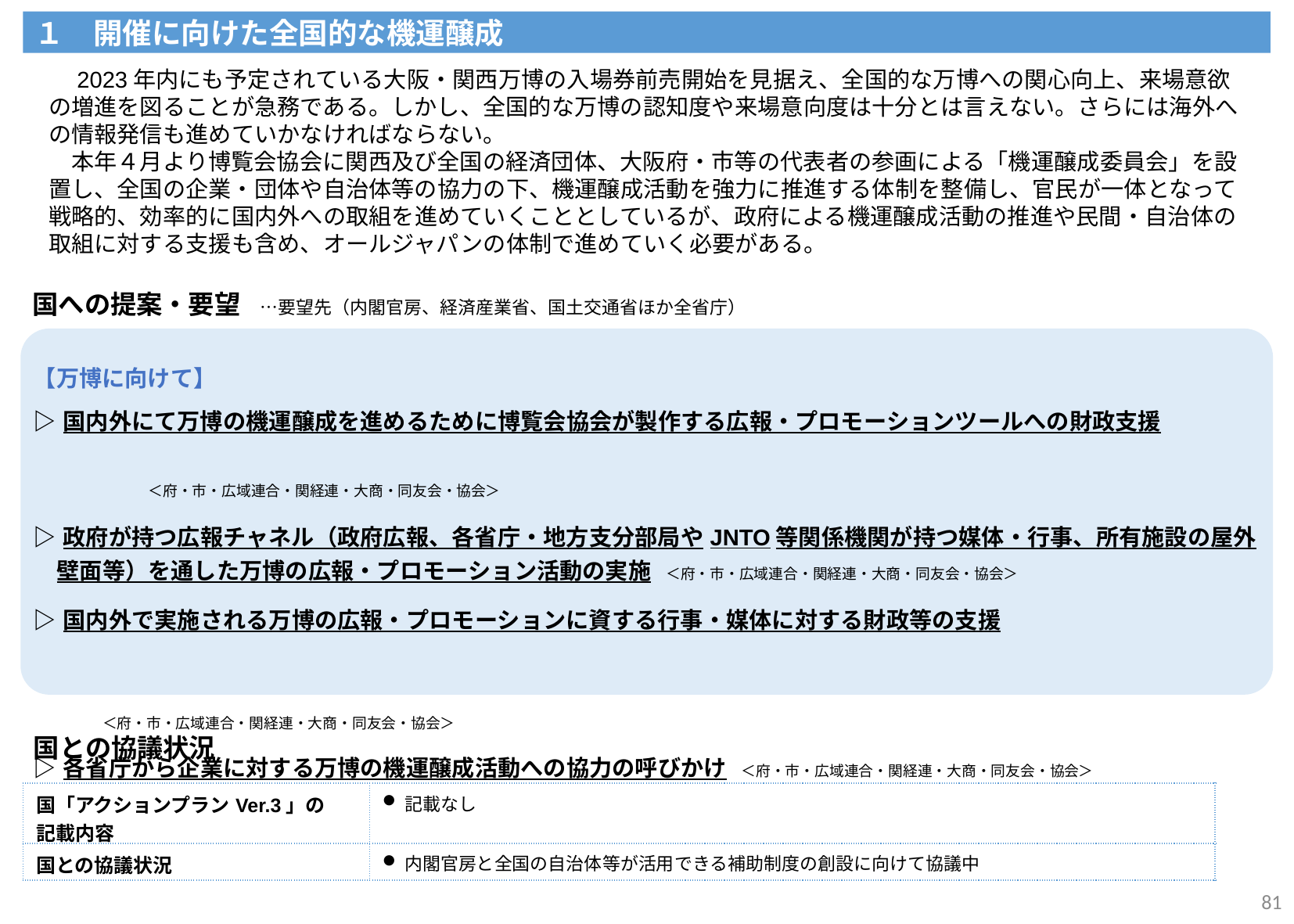

１　開催に向けた全国的な機運醸成
　2023年内にも予定されている大阪・関西万博の入場券前売開始を見据え、全国的な万博への関心向上、来場意欲の増進を図ることが急務である。しかし、全国的な万博の認知度や来場意向度は十分とは言えない。さらには海外への情報発信も進めていかなければならない。
　本年４月より博覧会協会に関西及び全国の経済団体、大阪府・市等の代表者の参画による「機運醸成委員会」を設置し、全国の企業・団体や自治体等の協力の下、機運醸成活動を強力に推進する体制を整備し、官民が一体となって戦略的、効率的に国内外への取組を進めていくこととしているが、政府による機運醸成活動の推進や民間・自治体の取組に対する支援も含め、オールジャパンの体制で進めていく必要がある。
国への提案・要望　…要望先（内閣官房、経済産業省、国土交通省ほか全省庁）

| 【万博に向けて】 ▷国内外にて万博の機運醸成を進めるために博覧会協会が製作する広報・プロモーションツールへの財政支援　 　　　　　　　　　　　　　　　　　　　　　　　　　　　　　　　　　　　　　　　　　　　　　　　　　　　　　　　　　＜府・市・広域連合・関経連・大商・同友会・協会＞ ▷政府が持つ広報チャネル（政府広報、各省庁・地方支分部局やJNTO等関係機関が持つ媒体・行事、所有施設の屋外壁面等）を通した万博の広報・プロモーション活動の実施　＜府・市・広域連合・関経連・大商・同友会・協会＞ ▷国内外で実施される万博の広報・プロモーションに資する行事・媒体に対する財政等の支援　　　　　　　　　　　　　　　　　　　　　　　　　　　　　　　　　　　　　　　　　 　　　　　　　　　　　　　　　　　　　　　　　　　　　　　　　　　　　　　　　　　　　　　　　　　　　　　　　＜府・市・広域連合・関経連・大商・同友会・協会＞ ▷各省庁から企業に対する万博の機運醸成活動への協力の呼びかけ　＜府・市・広域連合・関経連・大商・同友会・協会＞ |
| --- |
国との協議状況

| 国「アクションプランVer.3」の 記載内容 | 記載なし |
| --- | --- |
| 国との協議状況 | 内閣官房と全国の自治体等が活用できる補助制度の創設に向けて協議中 |
81